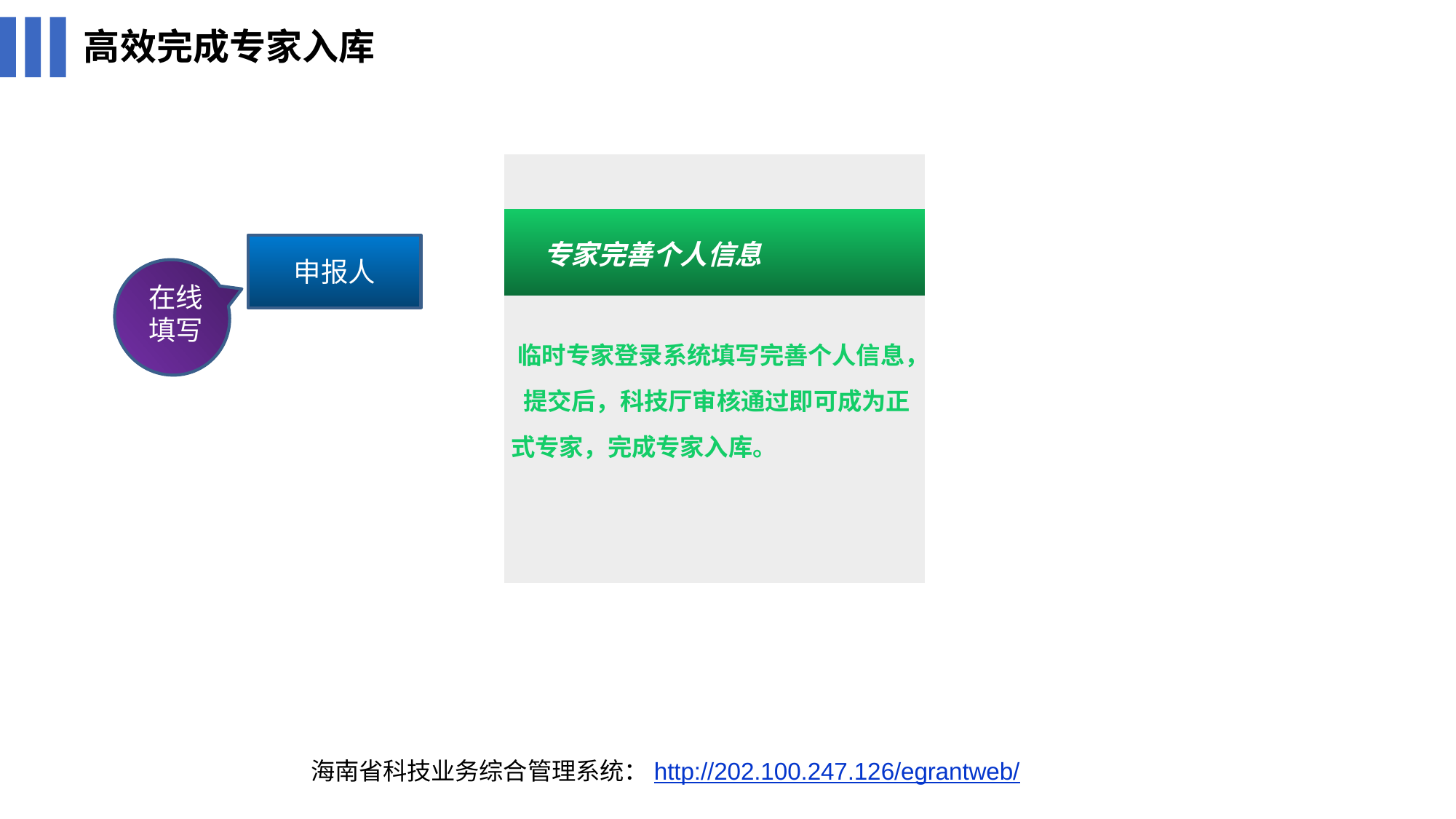

# 高效完成专家入库
|  |
| --- |
| 专家完善个人信息 |
| 临时专家登录系统填写完善个人信息， 提交后，科技厅审核通过即可成为正 式专家，完成专家入库。 |
申报人

在线填写
海南省科技业务综合管理系统：http://202.100.247.126/egrantweb/